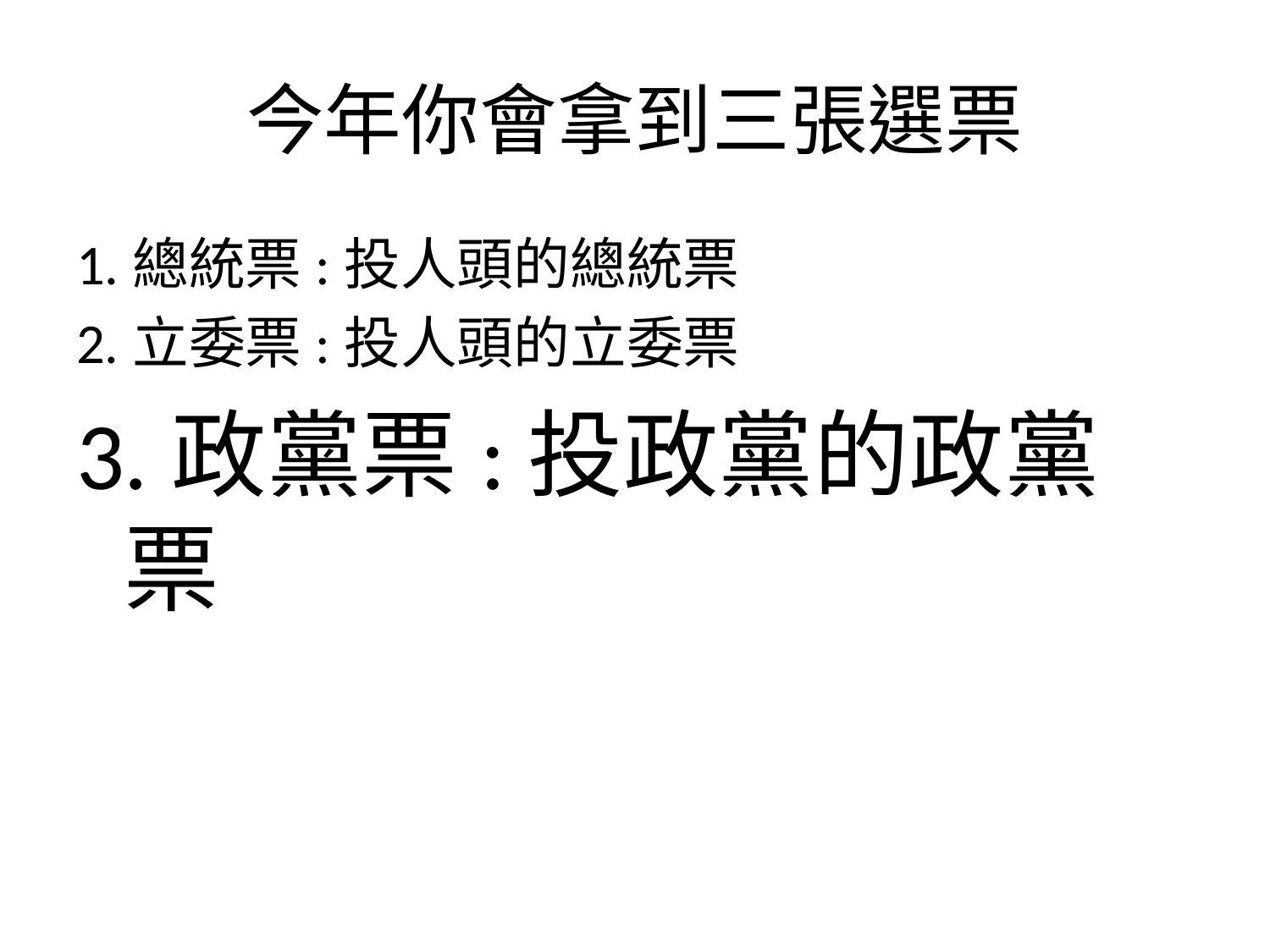

# 今年你會拿到三張選票
1.總統票:投人頭的總統票
2.立委票:投人頭的立委票
3.政黨票:投政黨的政黨票